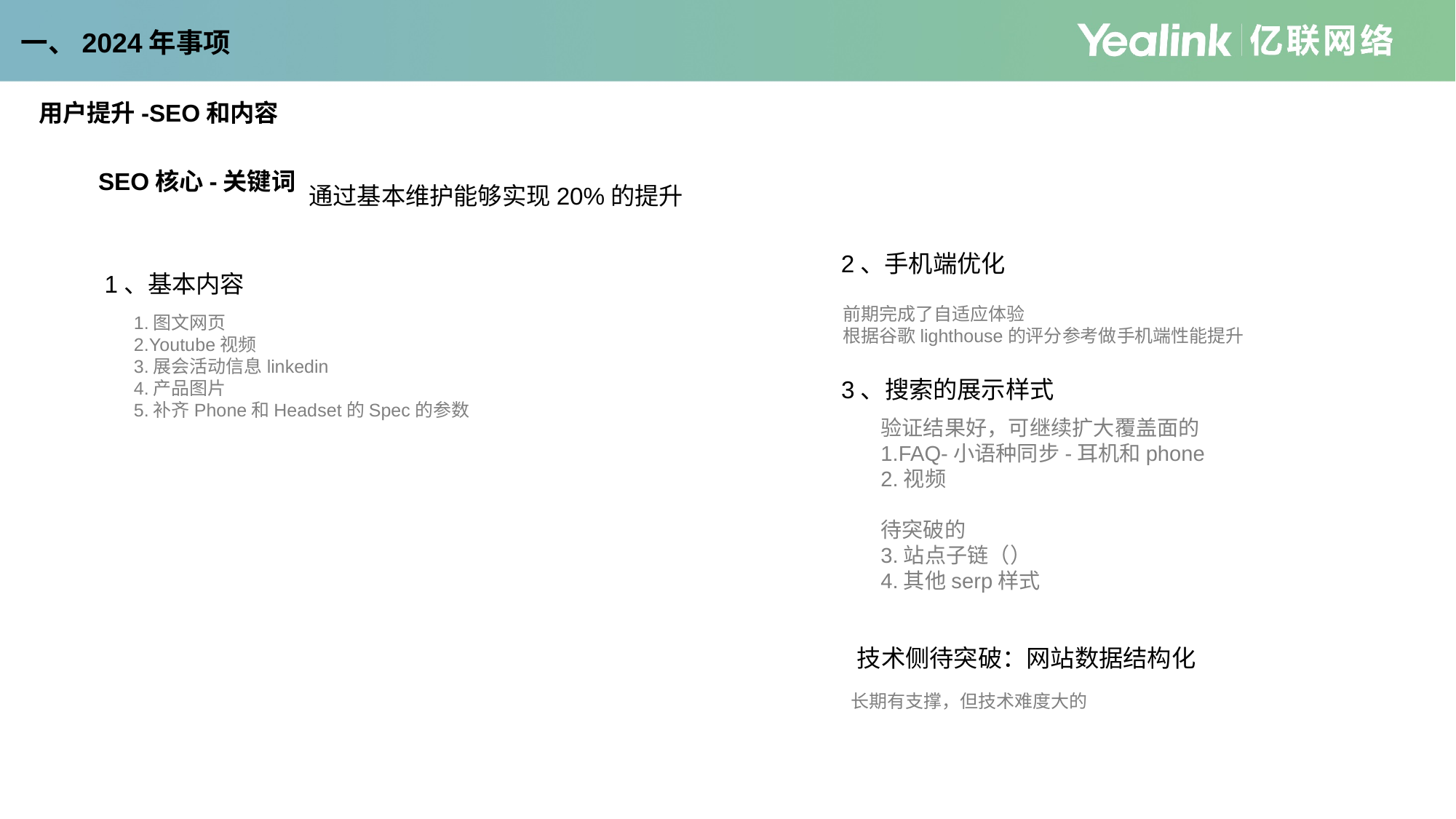

一、2024年事项
用户提升-SEO和内容
SEO核心-关键词
通过基本维护能够实现20%的提升
2、手机端优化
1、基本内容
前期完成了自适应体验
根据谷歌lighthouse的评分参考做手机端性能提升
1.图文网页
2.Youtube视频
3.展会活动信息linkedin
4.产品图片
5.补齐Phone和Headset的Spec的参数
3、搜索的展示样式
验证结果好，可继续扩大覆盖面的
1.FAQ-小语种同步-耳机和phone
2.视频

待突破的
3.站点子链（）
4.其他serp样式
技术侧待突破：网站数据结构化
长期有支撑，但技术难度大的